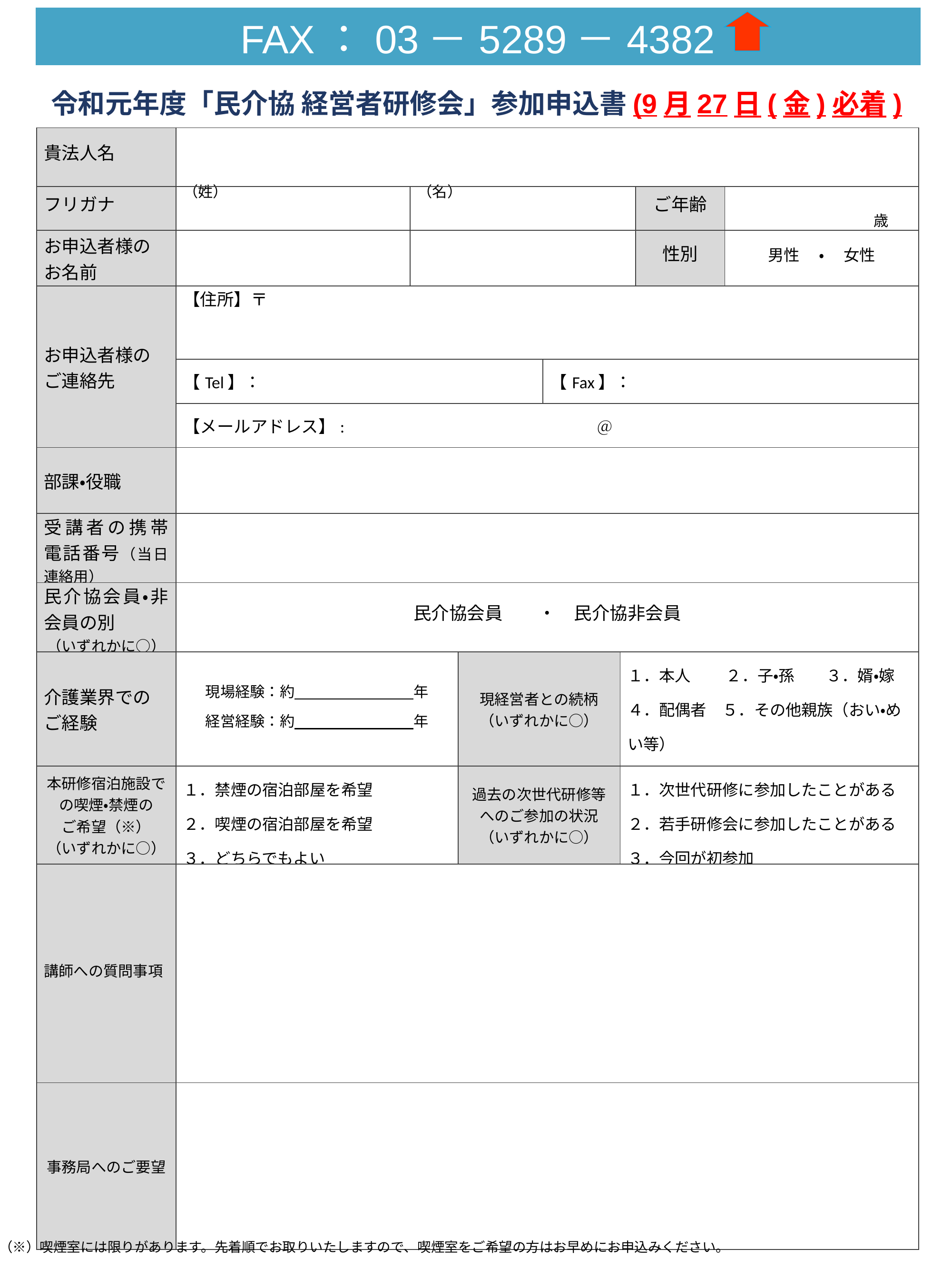

| FAX：03－5289－4382 |
| --- |

令和元年度「民介協 経営者研修会」参加申込書(9月27日(金)必着)
| 貴法人名 |  |  |  |  |  |  |  |
| --- | --- | --- | --- | --- | --- | --- | --- |
| フリガナ | （姓） | （名） |  |  |  | ご年齢 | 歳 |
| お申込者様の お名前 |  |  |  |  |  | 性別 | 男性　 ・ 　女性 |
| お申込者様の ご連絡先 | 【住所】〒 |  |  |  |  |  |  |
|  | 【Tel】： |  |  | 【Fax】： |  |  |  |
|  | 【メールアドレス】: 　　　　　　　　　　　　　　　 ＠ |  |  |  |  |  |  |
| 部課・役職 |  |  |  |  |  |  |  |
| 受講者の携帯電話番号（当日連絡用） |  |  |  |  |  |  |  |
| 民介協会員・非会員の別 （いずれかに○） | 民介協会員　　・　民介協非会員 |  |  |  |  |  |  |
| 介護業界での ご経験 | 現場経験：約　　　　　　　　年 経営経験：約　　　　　　　　年 |  | 現経営者との続柄 （いずれかに○） |  | １．本人　　 ２．子・孫　　３．婿・嫁 ４．配偶者　５．その他親族（おい・めい等） ６．親族ではない |  |  |
| 本研修宿泊施設での喫煙・禁煙の ご希望（※） （いずれかに○） | １．禁煙の宿泊部屋を希望　 ２．喫煙の宿泊部屋を希望 ３．どちらでもよい |  | 過去の次世代研修等へのご参加の状況 （いずれかに○） |  | １．次世代研修に参加したことがある ２．若手研修会に参加したことがある ３．今回が初参加 |  |  |
| 講師への質問事項 |  |  |  |  |  |  |  |
| 事務局へのご要望 |  |  |  |  |  |  |  |
（※）喫煙室には限りがあります。先着順でお取りいたしますので、喫煙室をご希望の方はお早めにお申込みください。